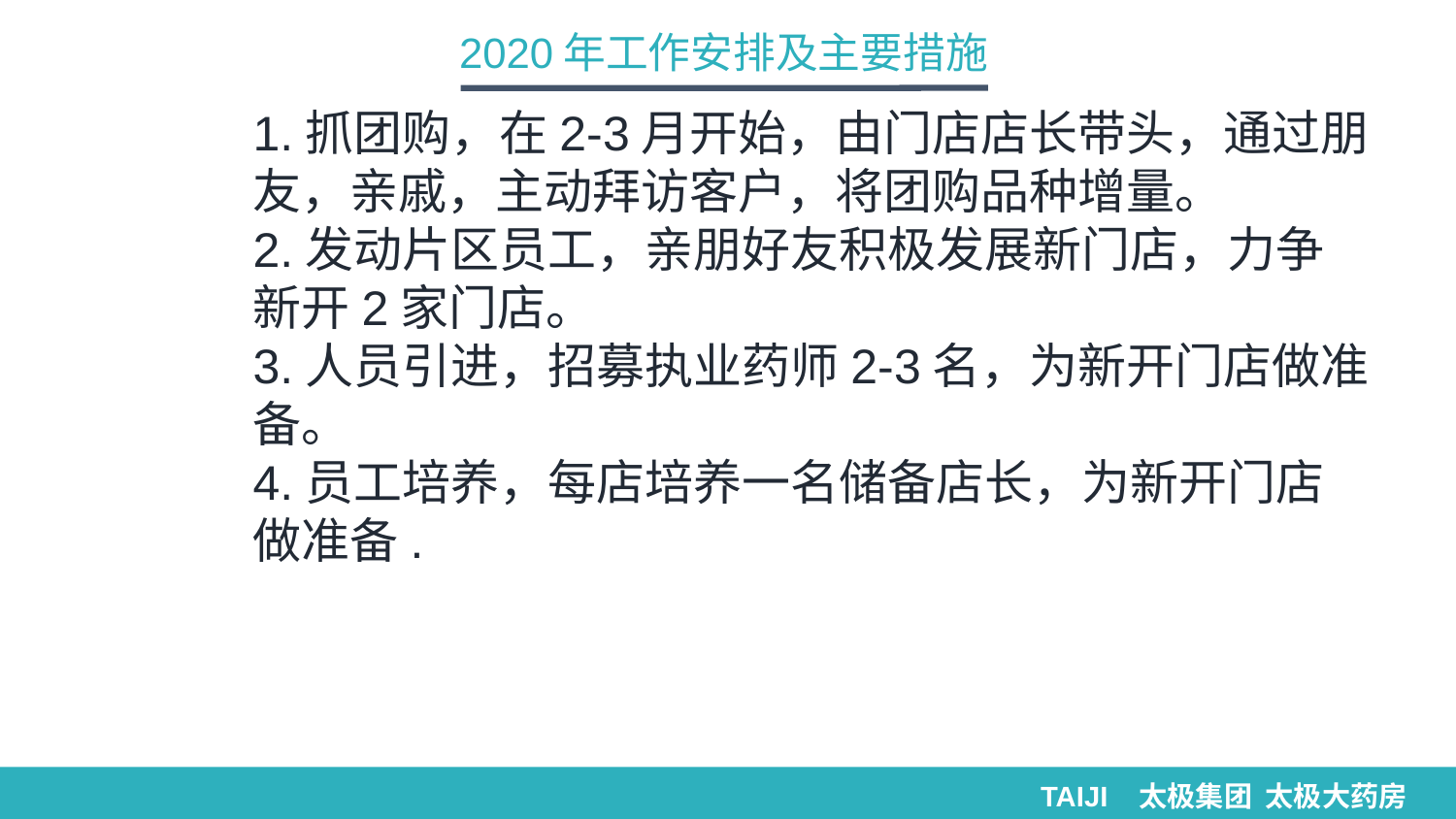

2020年工作安排及主要措施
1.抓团购，在2-3月开始，由门店店长带头，通过朋友，亲戚，主动拜访客户，将团购品种增量。
2.发动片区员工，亲朋好友积极发展新门店，力争新开2家门店。
3.人员引进，招募执业药师2-3名，为新开门店做准备。
4.员工培养，每店培养一名储备店长，为新开门店做准备.

TAIJI   太极集团  太极大药房